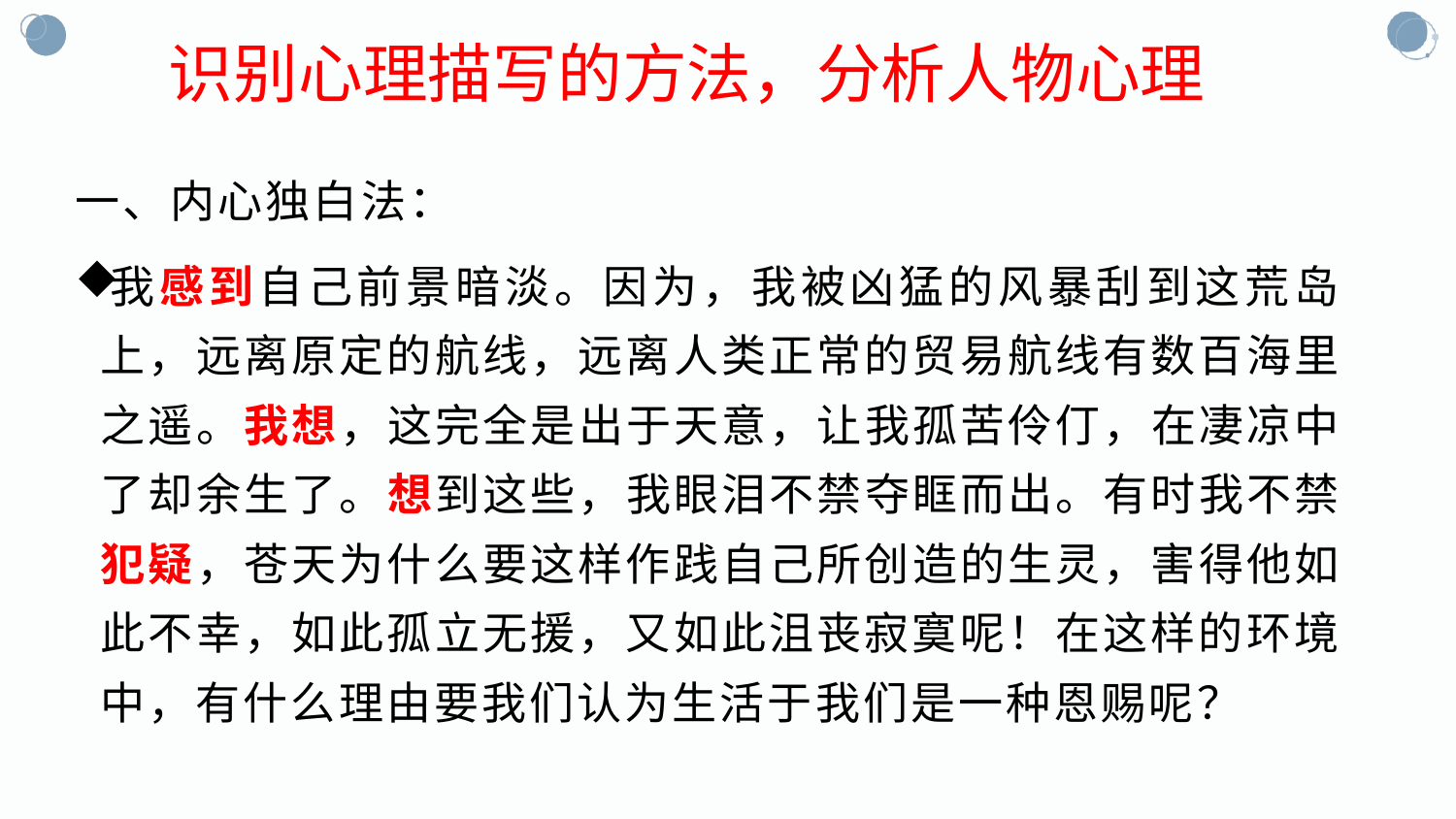

识别心理描写的方法，分析人物心理
一、内心独白法：
我感到自己前景暗淡。因为，我被凶猛的风暴刮到这荒岛上，远离原定的航线，远离人类正常的贸易航线有数百海里之遥。我想，这完全是出于天意，让我孤苦伶仃，在凄凉中了却余生了。想到这些，我眼泪不禁夺眶而出。有时我不禁犯疑，苍天为什么要这样作践自己所创造的生灵，害得他如此不幸，如此孤立无援，又如此沮丧寂寞呢！在这样的环境中，有什么理由要我们认为生活于我们是一种恩赐呢？